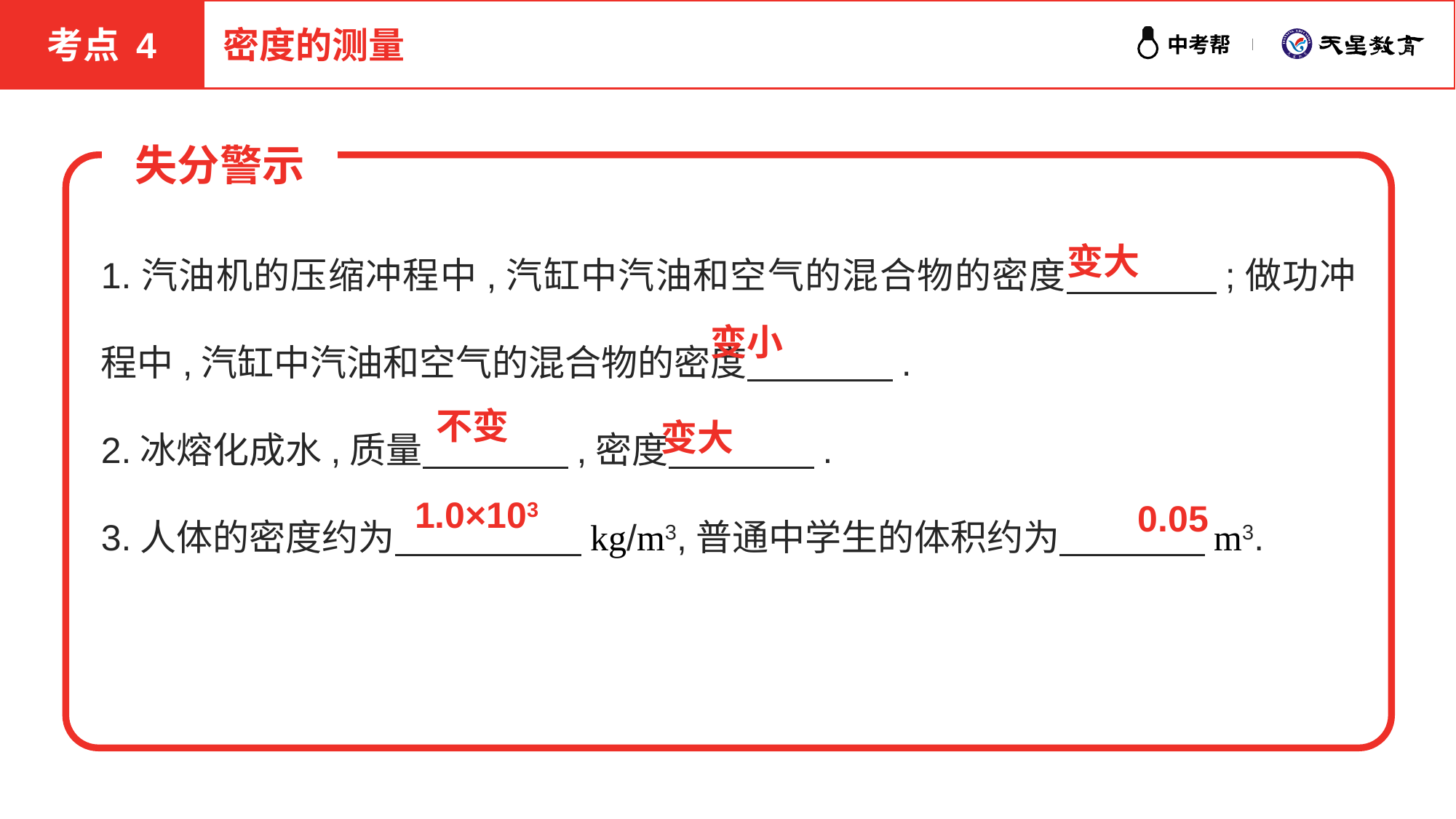

考点 4
密度的测量
失分警示

1.汽油机的压缩冲程中,汽缸中汽油和空气的混合物的密度　　　　;做功冲程中,汽缸中汽油和空气的混合物的密度　　　　.
2.冰熔化成水,质量　　　　,密度　　　　.
3.人体的密度约为　　     　　kg/m3,普通中学生的体积约为　　　　m3.
变大
变小
不变
变大
1.0×103
0.05